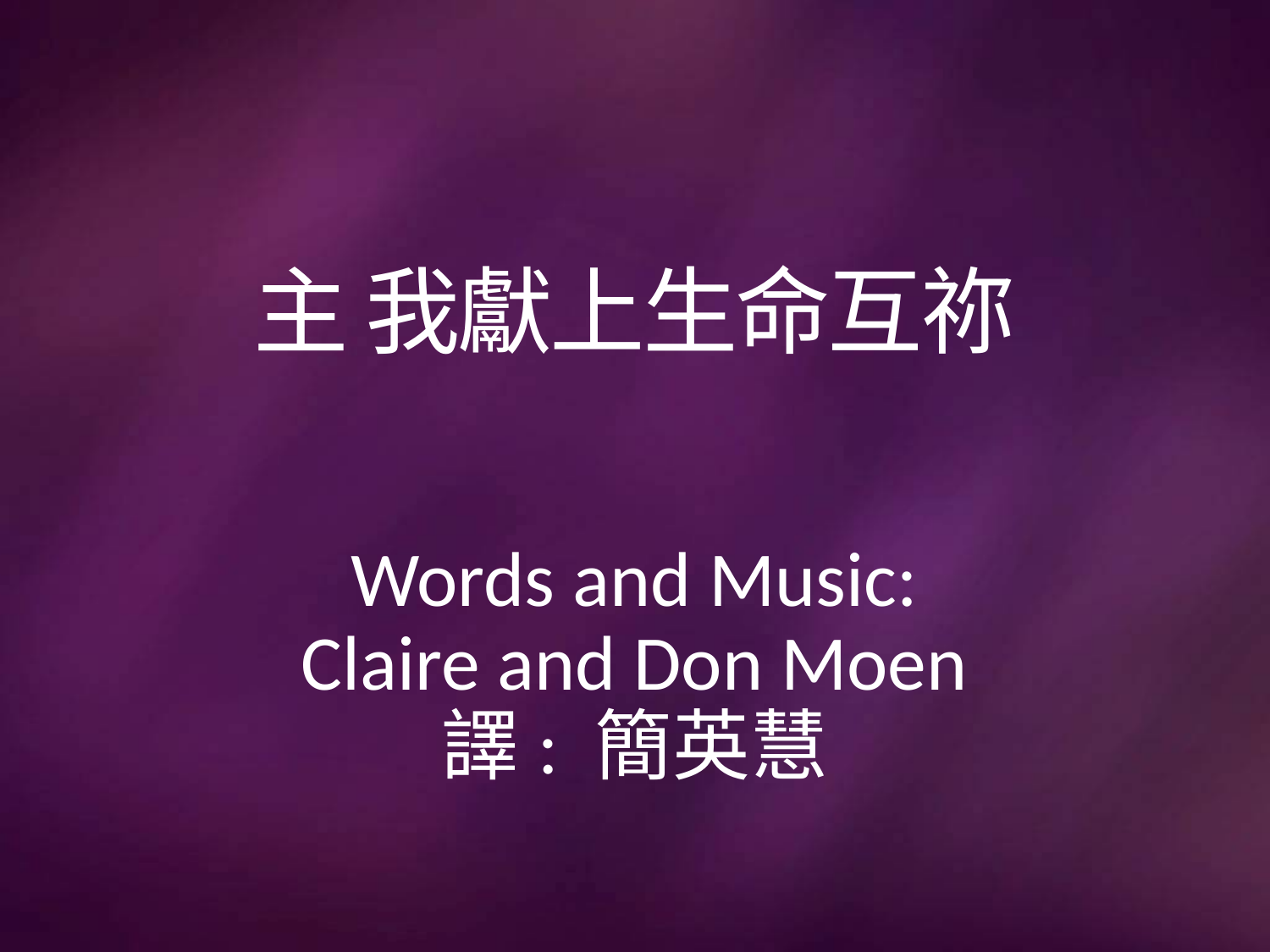

# 主 我獻上生命互祢
Words and Music:
Claire and Don Moen
譯: 簡英慧